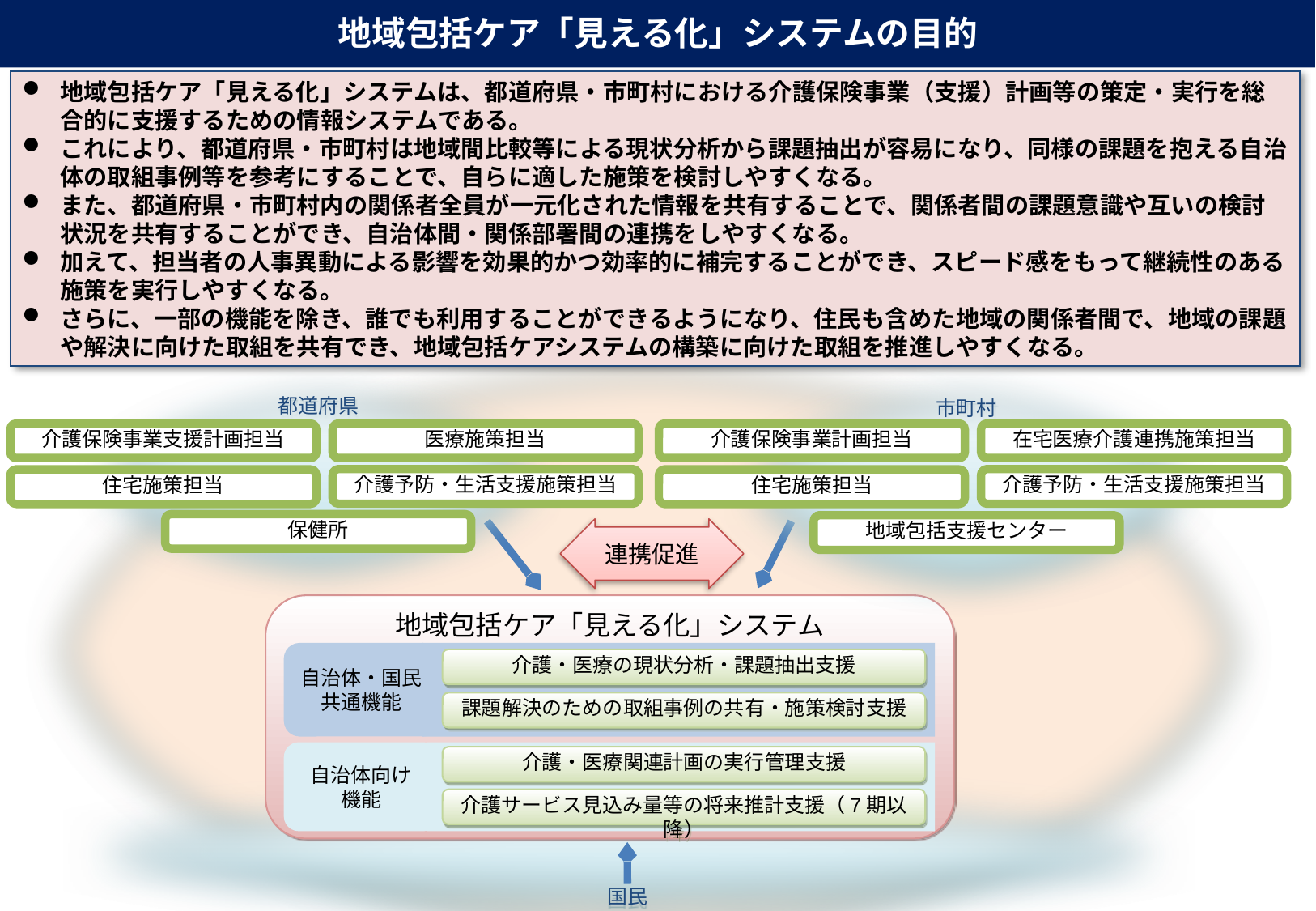

地域包括ケア「見える化」システムの目的

地域包括ケア「見える化」システムは、都道府県・市町村における介護保険事業（支援）計画等の策定・実行を総合的に支援するための情報システムである。
これにより、都道府県・市町村は地域間比較等による現状分析から課題抽出が容易になり、同様の課題を抱える自治体の取組事例等を参考にすることで、自らに適した施策を検討しやすくなる。
また、都道府県・市町村内の関係者全員が一元化された情報を共有することで、関係者間の課題意識や互いの検討状況を共有することができ、自治体間・関係部署間の連携をしやすくなる。
加えて、担当者の人事異動による影響を効果的かつ効率的に補完することができ、スピード感をもって継続性のある施策を実行しやすくなる。
さらに、一部の機能を除き、誰でも利用することができるようになり、住民も含めた地域の関係者間で、地域の課題や解決に向けた取組を共有でき、地域包括ケアシステムの構築に向けた取組を推進しやすくなる。

市町村
都道府県
介護保険事業支援計画担当
医療施策担当
介護保険事業計画担当
在宅医療介護連携施策担当
介護予防・生活支援施策担当
介護予防・生活支援施策担当
住宅施策担当
住宅施策担当
保健所
地域包括支援センター

連携促進
地域包括ケア「見える化」システム
自治体・国民
共通機能

介護・医療の現状分析・課題抽出支援
課題解決のための取組事例の共有・施策検討支援
自治体向け
機能

介護・医療関連計画の実行管理支援

国民
介護サービス見込み量等の将来推計支援（7期以降）